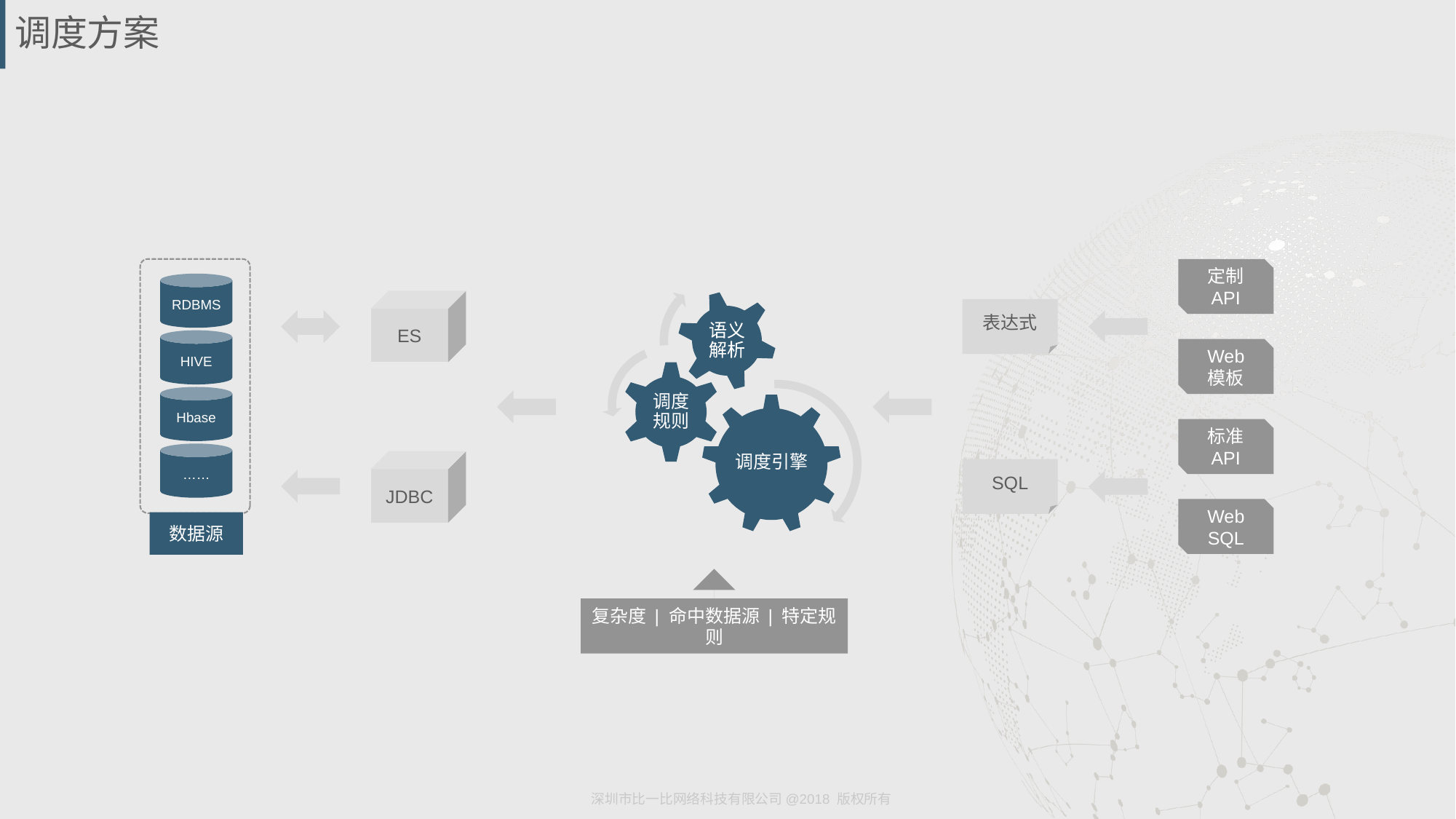

# 调度方案

RDBMS
HIVE
Hbase
……
数据源
定制
API
Web
模板
调度引擎
调度规则
语义解析
ES
表达式

标准
API
Web
SQL
JDBC
SQL

复杂度 | 命中数据源 | 特定规则